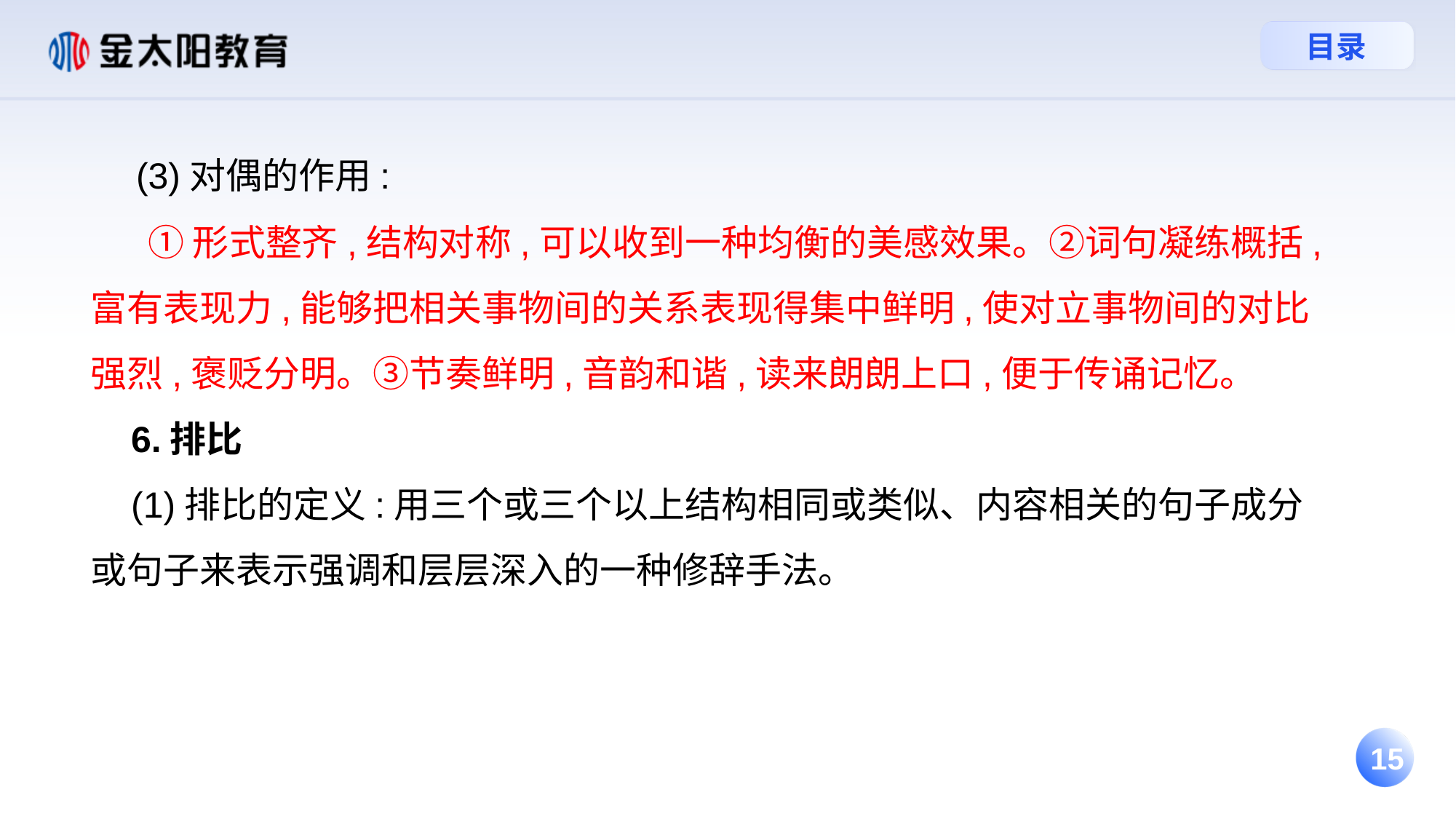

(3)对偶的作用:
       ①形式整齐,结构对称,可以收到一种均衡的美感效果。②词句凝练概括,富有表现力,能够把相关事物间的关系表现得集中鲜明,使对立事物间的对比强烈,褒贬分明。③节奏鲜明,音韵和谐,读来朗朗上口,便于传诵记忆。
    6.排比
    (1)排比的定义:用三个或三个以上结构相同或类似、内容相关的句子成分或句子来表示强调和层层深入的一种修辞手法。